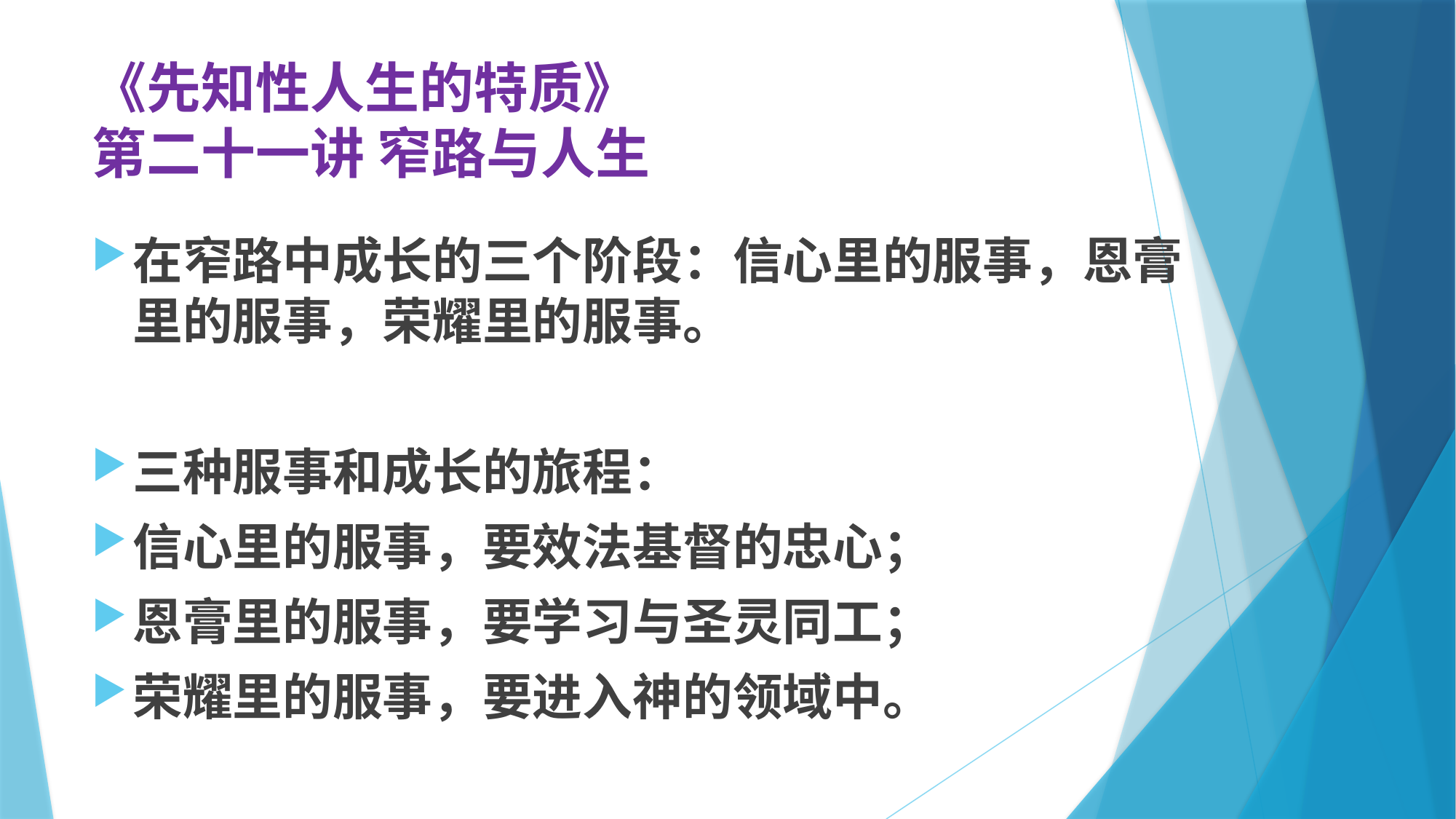

# 《先知性人生的特质》 第二十一讲 窄路与人生
在窄路中成长的三个阶段：信心里的服事，恩膏里的服事，荣耀里的服事。

三种服事和成长的旅程：
信心里的服事，要效法基督的忠心；
恩膏里的服事，要学习与圣灵同工；
荣耀里的服事，要进入神的领域中。